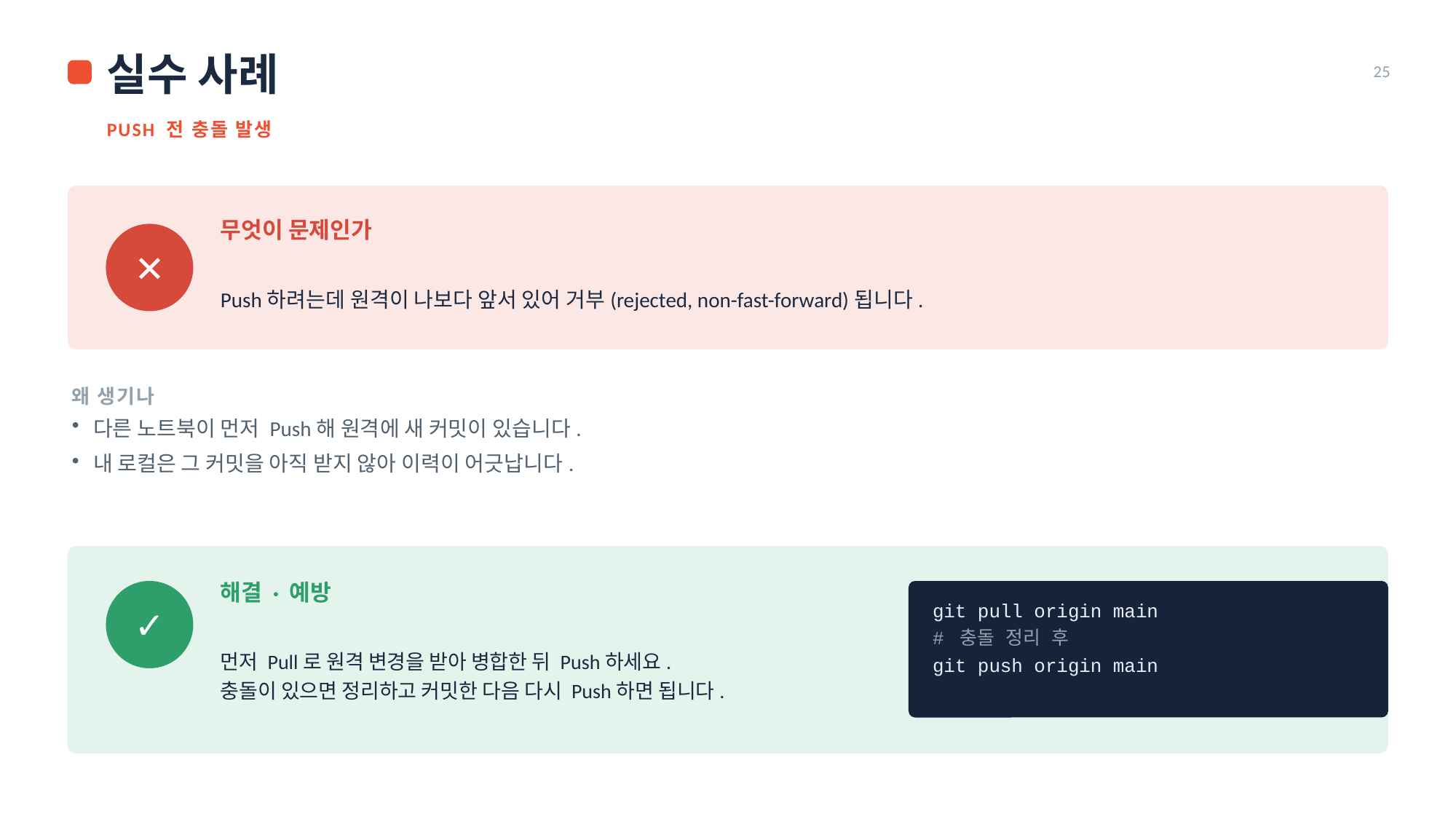

실수 사례
25

PUSH 전 충돌 발생

무엇이 문제인가

✕
Push하려는데 원격이 나보다 앞서 있어 거부(rejected, non-fast-forward)됩니다.
왜 생기나
다른 노트북이 먼저 Push해 원격에 새 커밋이 있습니다.
내 로컬은 그 커밋을 아직 받지 않아 이력이 어긋납니다.

해결 · 예방

✓

git pull origin main
# 충돌 정리 후
git push origin main
먼저 Pull로 원격 변경을 받아 병합한 뒤 Push하세요.
충돌이 있으면 정리하고 커밋한 다음 다시 Push하면 됩니다.